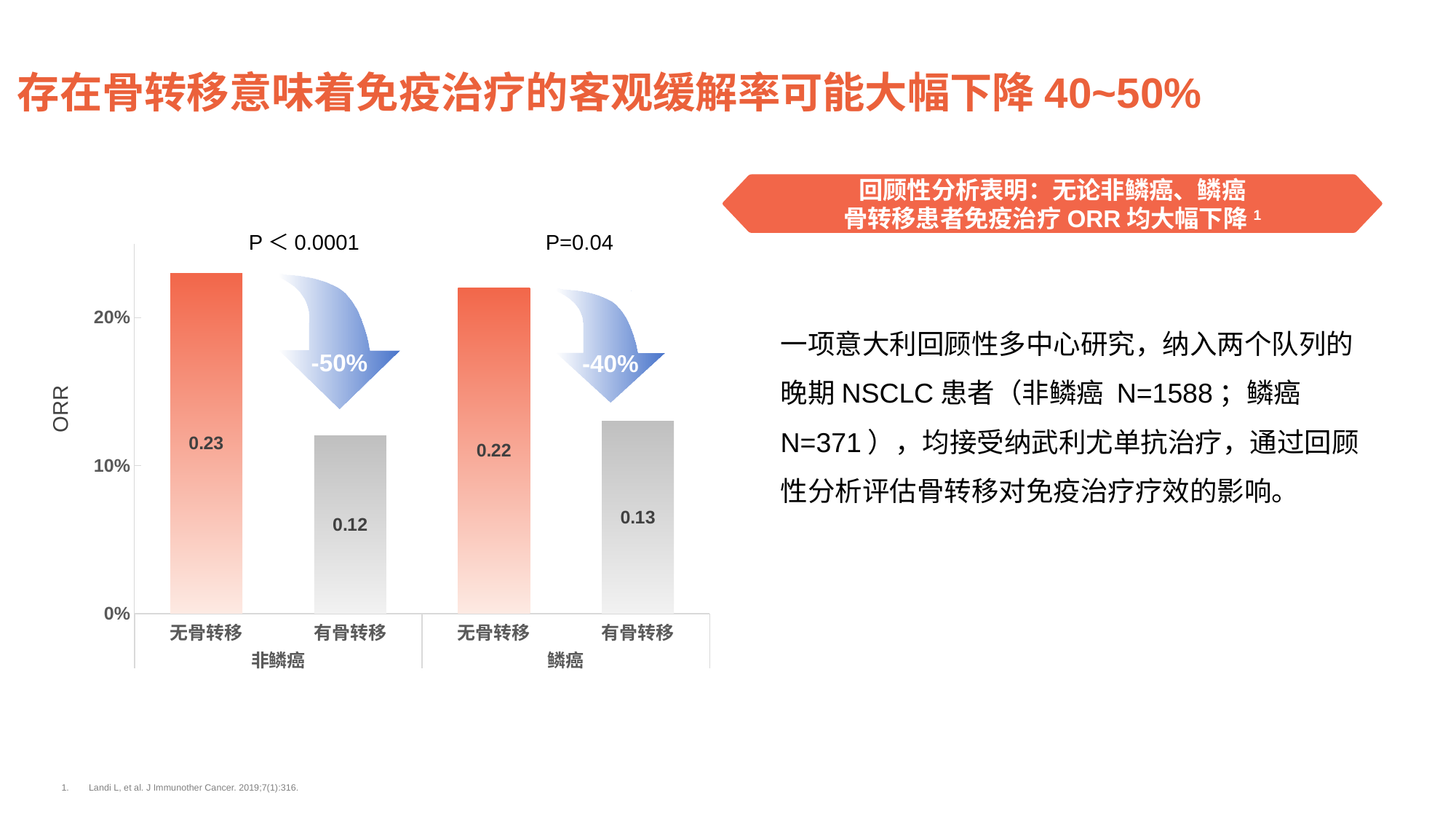

存在骨转移意味着免疫治疗的客观缓解率可能大幅下降40~50%

回顾性分析表明：无论非鳞癌、鳞癌
骨转移患者免疫治疗ORR均大幅下降1
P＜0.0001
P=0.04

### Chart

| Category | ORR |
|---|---|
| 无骨转移 | 0.23 |
| 有骨转移 | 0.12 |
| 无骨转移 | 0.22 |
| 有骨转移 | 0.13 |
-50%

-40%
ORR
一项意大利回顾性多中心研究，纳入两个队列的晚期NSCLC患者（非鳞癌 N=1588；鳞癌 N=371），均接受纳武利尤单抗治疗，通过回顾性分析评估骨转移对免疫治疗疗效的影响。
Landi L, et al. J Immunother Cancer. 2019;7(1):316.